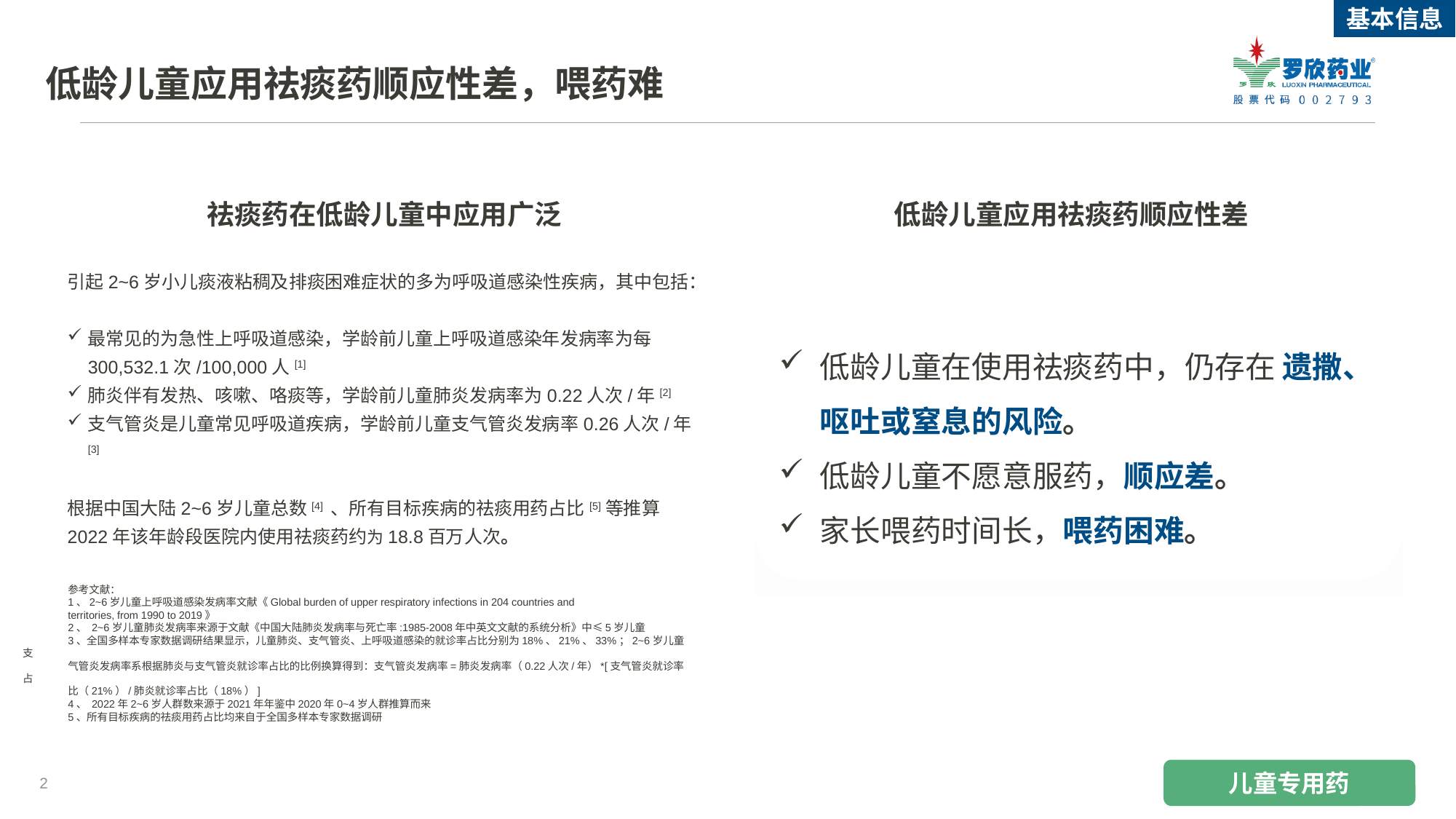

基本信息
低龄儿童应用祛痰药顺应性差，喂药难
祛痰药在低龄儿童中应用广泛
低龄儿童应用祛痰药顺应性差

引起2~6岁小儿痰液粘稠及排痰困难症状的多为呼吸道感染性疾病，其中包括：

最常见的为急性上呼吸道感染，学龄前儿童上呼吸道感染年发病率为每300,532.1次/100,000人[1]
肺炎伴有发热、咳嗽、咯痰等，学龄前儿童肺炎发病率为0.22人次/年[2]
支气管炎是儿童常见呼吸道疾病，学龄前儿童支气管炎发病率0.26人次/年[3]

根据中国大陆2~6岁儿童总数[4] 、所有目标疾病的祛痰用药占比[5]等推算2022年该年龄段医院内使用祛痰药约为18.8百万人次。
低龄儿童在使用祛痰药中，仍存在 遗撒、呕吐或窒息的风险。
低龄儿童不愿意服药，顺应差。
家长喂药时间长，喂药困难。

参考文献：
1、2~6岁儿童上呼吸道感染发病率文献《Global burden of upper respiratory infections in 204 countries and
territories, from 1990 to 2019》
2、 2~6岁儿童肺炎发病率来源于文献《中国大陆肺炎发病率与死亡率:1985-2008年中英文文献的系统分析》中≤5岁儿童
3、全国多样本专家数据调研结果显示，儿童肺炎、支气管炎、上呼吸道感染的就诊率占比分别为18%、21%、33%；2~6岁儿童支
气管炎发病率系根据肺炎与支气管炎就诊率占比的比例换算得到：支气管炎发病率=肺炎发病率（0.22人次/年）*[支气管炎就诊率占
比（21%）/肺炎就诊率占比（18%）]
4、 2022年2~6岁人群数来源于2021年年鉴中2020年0~4岁人群推算而来
5、所有目标疾病的祛痰用药占比均来自于全国多样本专家数据调研
儿童专用药
2